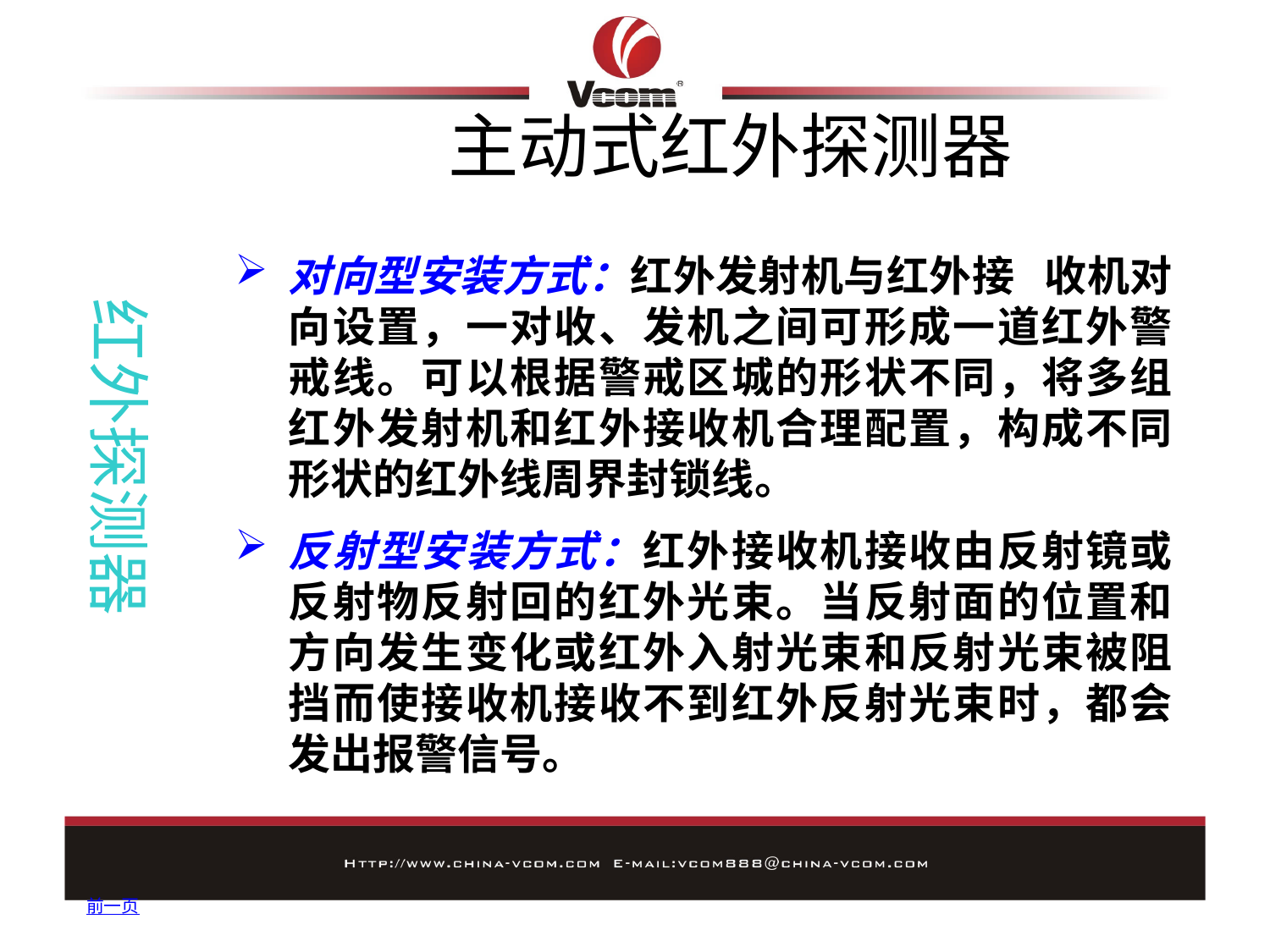

主动式红外探测器
对向型安装方式：红外发射机与红外接   收机对向设置，一对收、发机之间可形成一道红外警戒线。可以根据警戒区城的形状不同，将多组红外发射机和红外接收机合理配置，构成不同形状的红外线周界封锁线。
反射型安装方式：红外接收机接收由反射镜或反射物反射回的红外光束。当反射面的位置和方向发生变化或红外入射光束和反射光束被阻挡而使接收机接收不到红外反射光束时，都会发出报警信号。
红外探测器
前一页